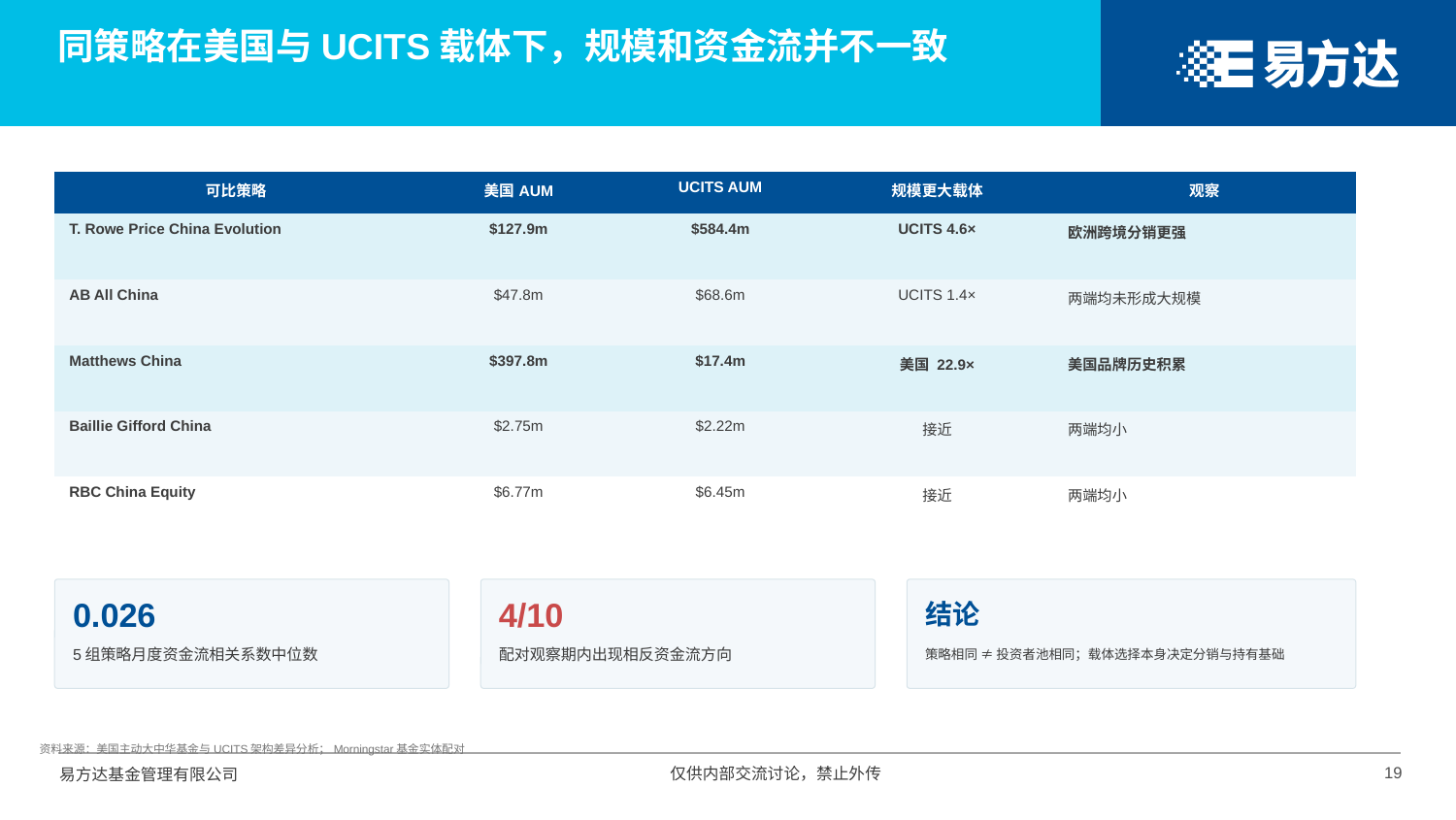

同策略在美国与UCITS载体下，规模和资金流并不一致
| 可比策略 | 美国AUM | UCITS AUM | 规模更大载体 | 观察 |
| --- | --- | --- | --- | --- |
| T. Rowe Price China Evolution | $127.9m | $584.4m | UCITS 4.6× | 欧洲跨境分销更强 |
| AB All China | $47.8m | $68.6m | UCITS 1.4× | 两端均未形成大规模 |
| Matthews China | $397.8m | $17.4m | 美国 22.9× | 美国品牌历史积累 |
| Baillie Gifford China | $2.75m | $2.22m | 接近 | 两端均小 |
| RBC China Equity | $6.77m | $6.45m | 接近 | 两端均小 |

0.026
4/10
结论
5组策略月度资金流相关系数中位数
配对观察期内出现相反资金流方向
策略相同 ≠ 投资者池相同；载体选择本身决定分销与持有基础
资料来源：美国主动大中华基金与UCITS架构差异分析；Morningstar基金实体配对